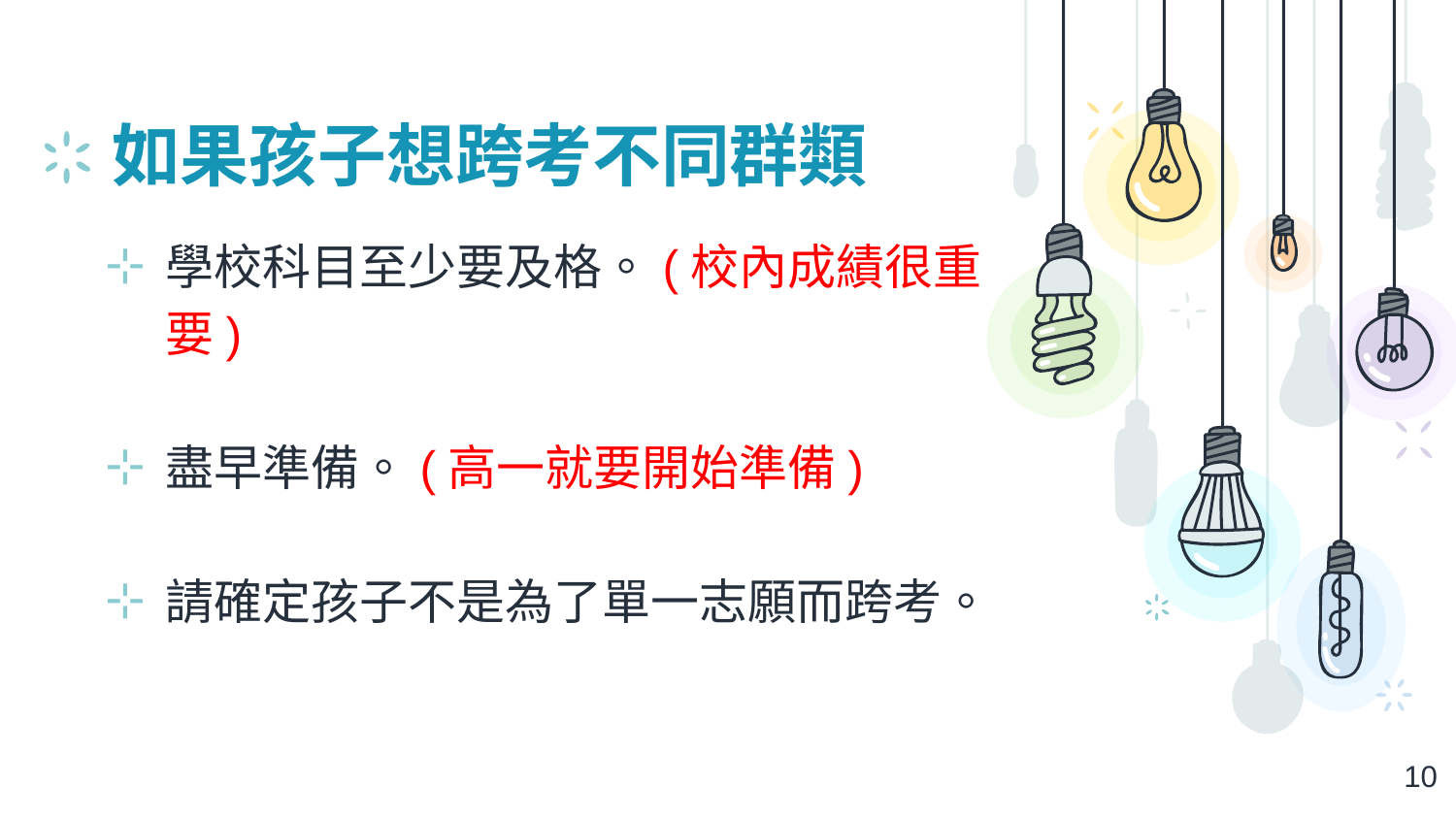

# 如果孩子想跨考不同群類
學校科目至少要及格。(校內成績很重要)

盡早準備。(高一就要開始準備)

請確定孩子不是為了單一志願而跨考。

10